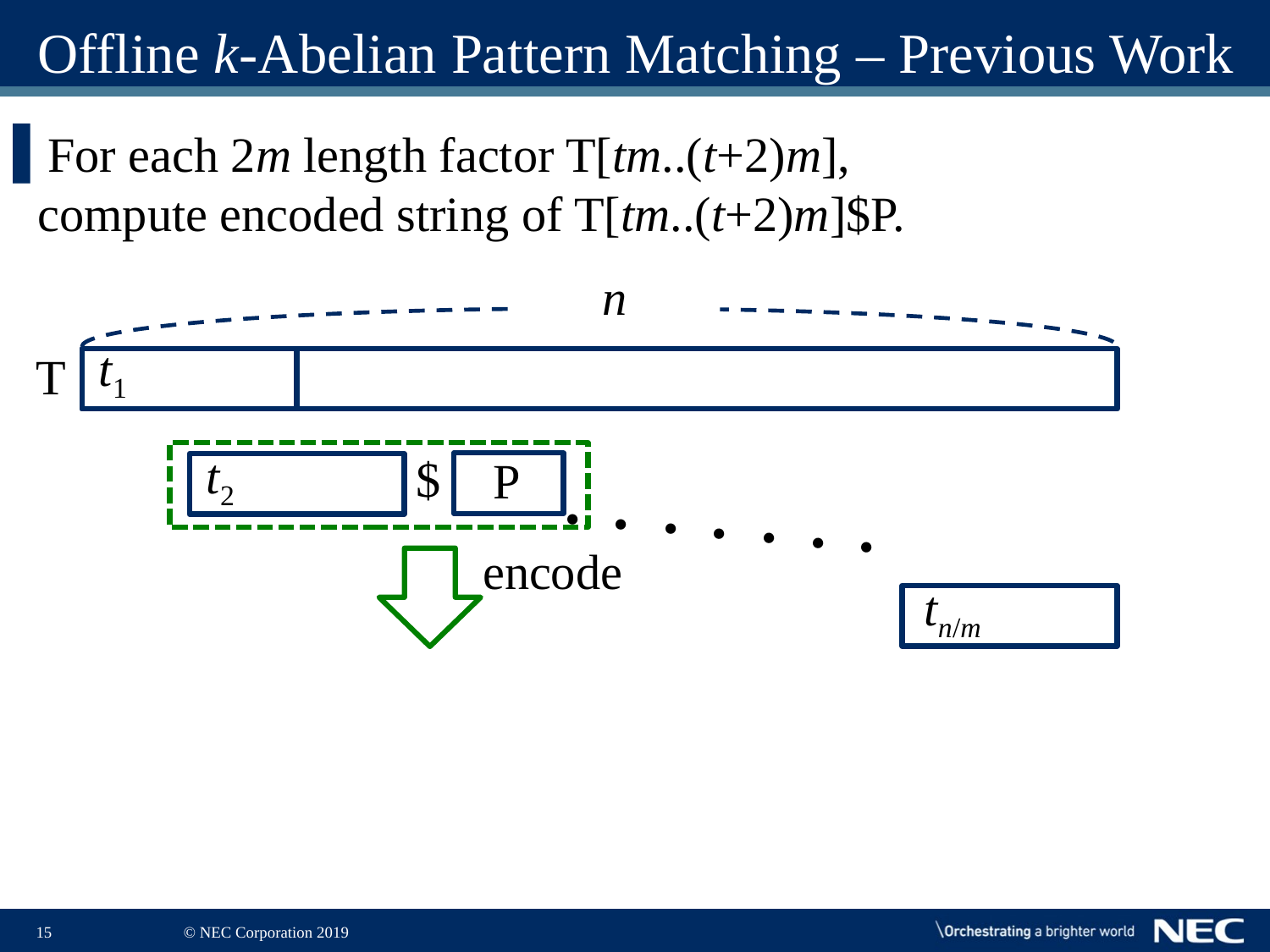

# Offline k-Abelian Pattern Matching – Previous Work
For each 2m length factor T[tm..(t+2)m],
compute encoded string of T[tm..(t+2)m]$P.

n

t1
T

t2
$

P

・・・・・・・

encode

tn/m